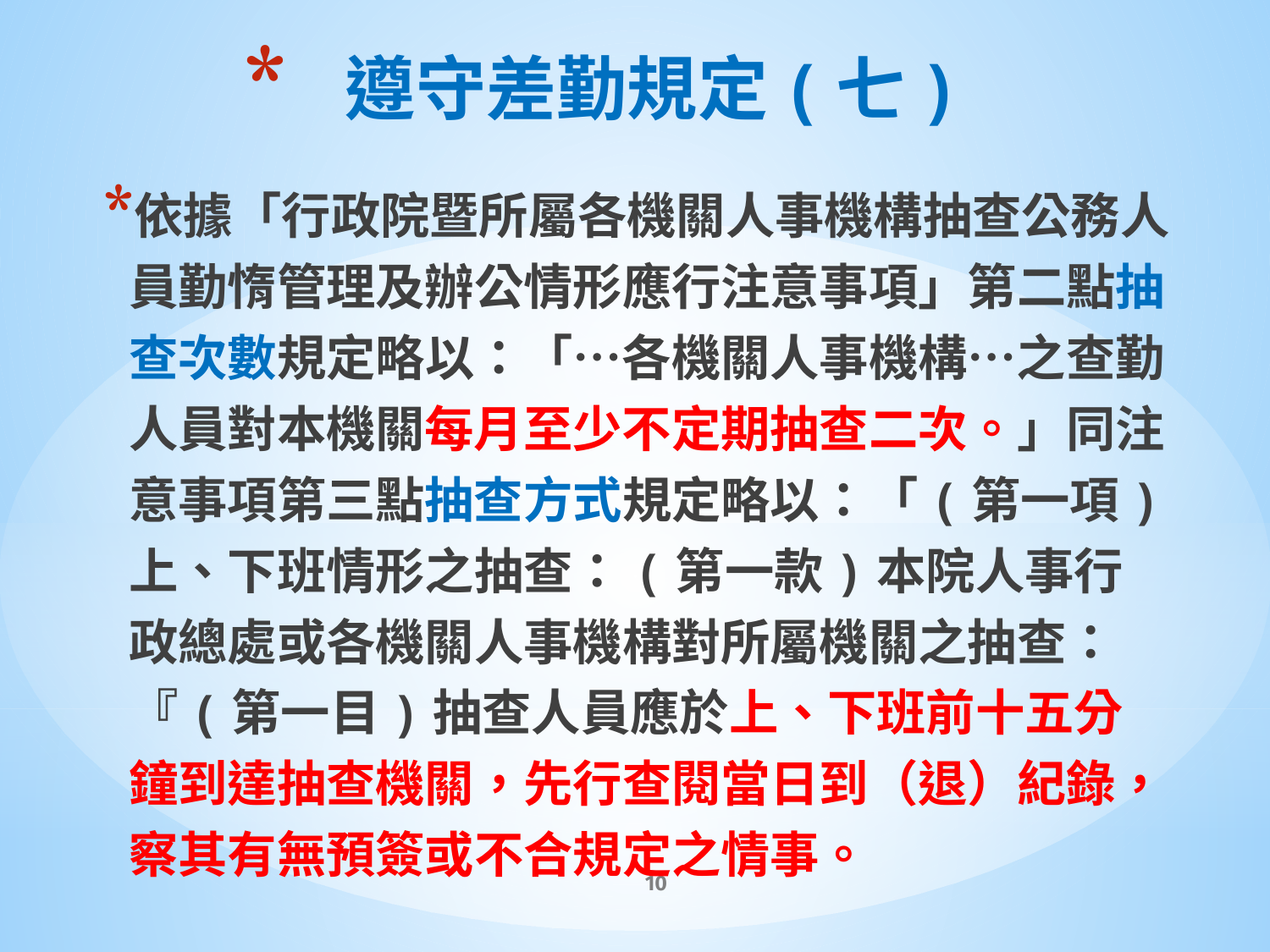

# 遵守差勤規定(七)
依據「行政院暨所屬各機關人事機構抽查公務人員勤惰管理及辦公情形應行注意事項」第二點抽查次數規定略以：「…各機關人事機構…之查勤人員對本機關每月至少不定期抽查二次。」同注意事項第三點抽查方式規定略以：「(第一項)上、下班情形之抽查：(第一款)本院人事行政總處或各機關人事機構對所屬機關之抽查：『(第一目)抽查人員應於上、下班前十五分鐘到達抽查機關，先行查閱當日到（退）紀錄，察其有無預簽或不合規定之情事。
10